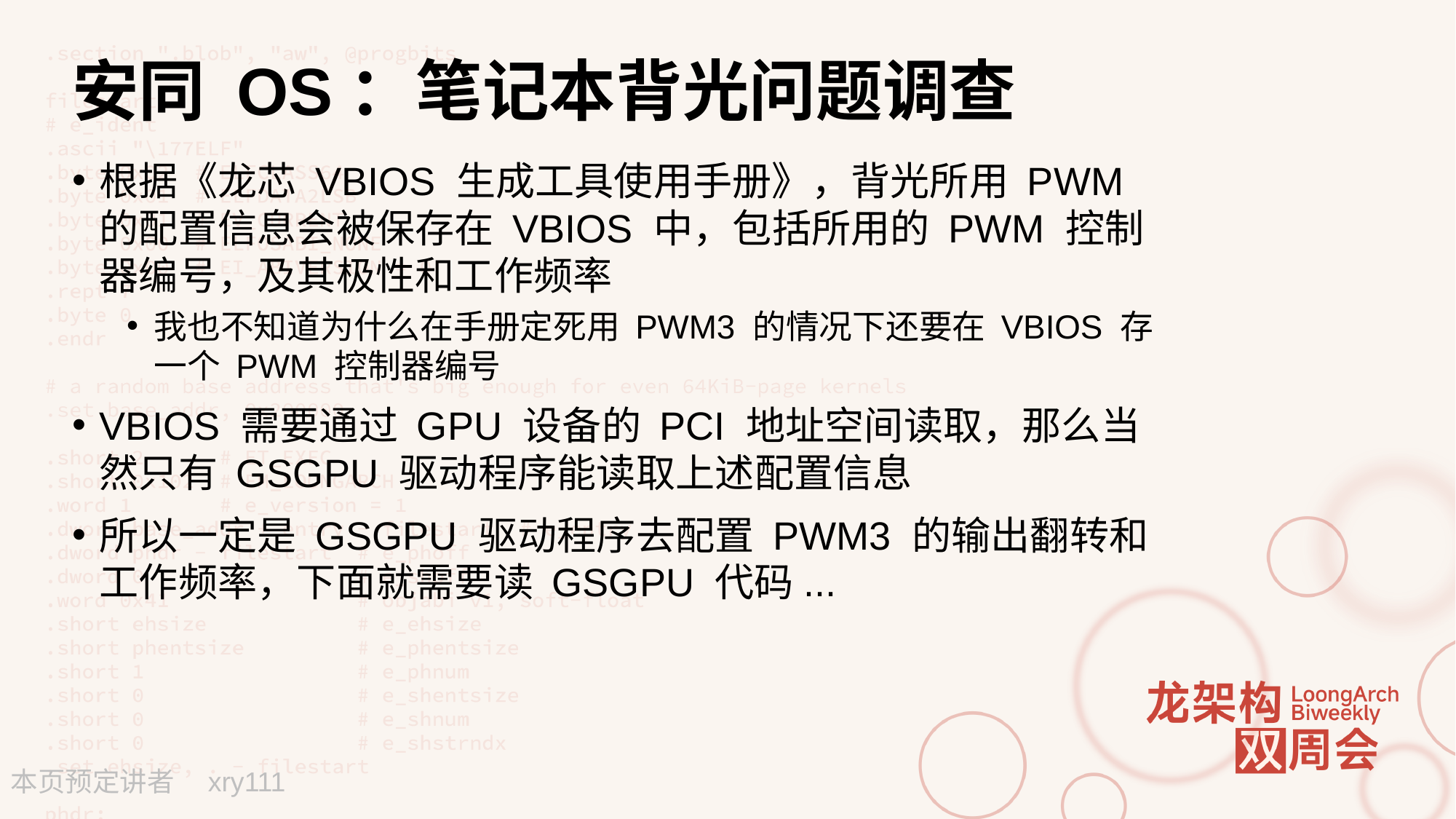

# 安同 OS：笔记本背光问题调查
根据《龙芯 VBIOS 生成工具使用手册》，背光所用 PWM 的配置信息会被保存在 VBIOS 中，包括所用的 PWM 控制器编号，及其极性和工作频率
我也不知道为什么在手册定死用 PWM3 的情况下还要在 VBIOS 存一个 PWM 控制器编号
VBIOS 需要通过 GPU 设备的 PCI 地址空间读取，那么当然只有 GSGPU 驱动程序能读取上述配置信息
所以一定是 GSGPU 驱动程序去配置 PWM3 的输出翻转和工作频率，下面就需要读 GSGPU 代码...
xry111